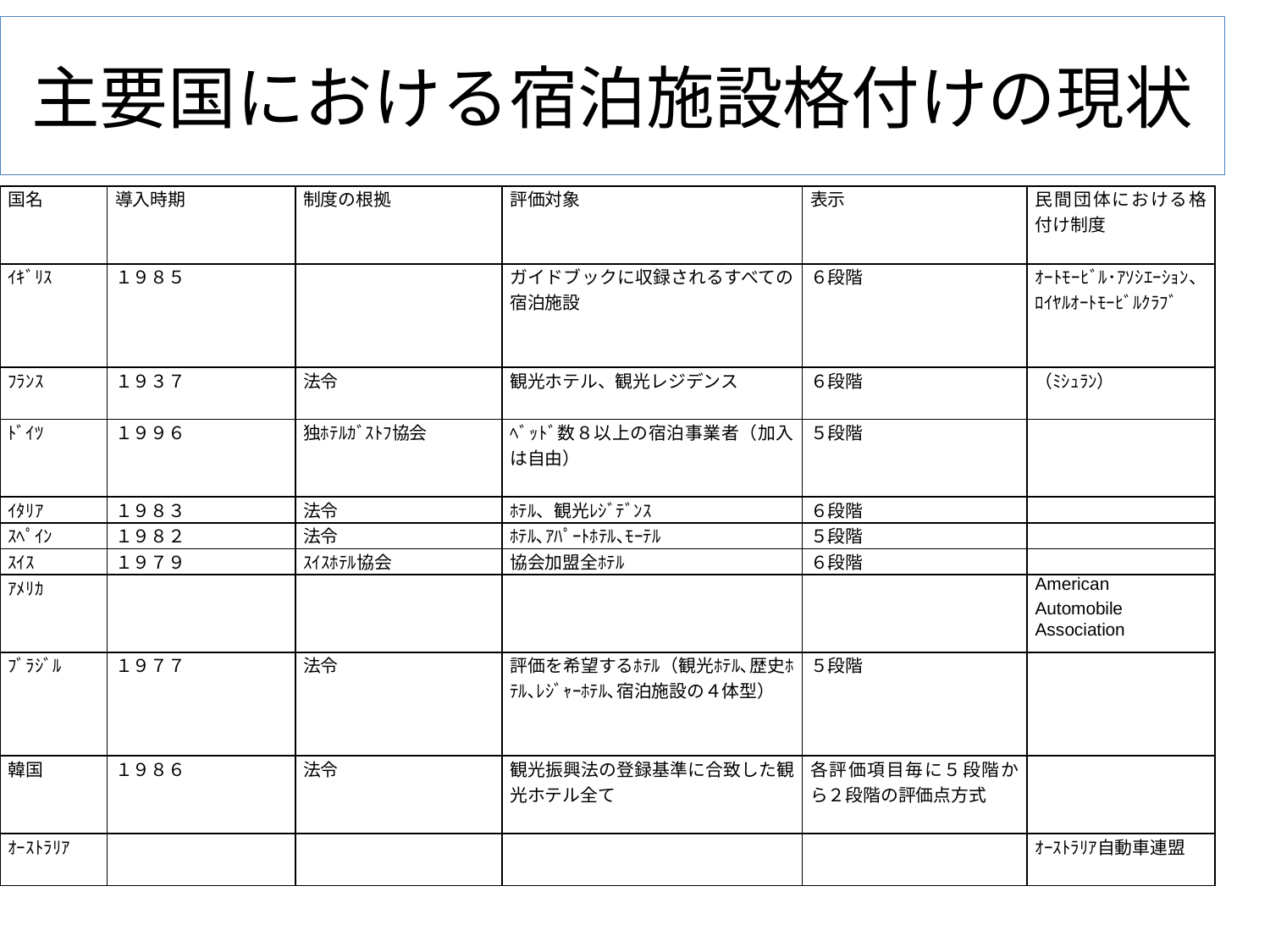

# 主要国における宿泊施設格付けの現状
| 国名 | 導入時期 | 制度の根拠 | 評価対象 | 表示 | 民間団体における格付け制度 |
| --- | --- | --- | --- | --- | --- |
| ｲｷﾞﾘｽ | １９８５ |  | ガイドブックに収録されるすべての宿泊施設 | ６段階 | ｵｰﾄﾓｰﾋﾞﾙ･ｱｿｼｴｰｼｮﾝ、ﾛｲﾔﾙｵｰﾄﾓｰﾋﾞﾙｸﾗﾌﾞ |
| ﾌﾗﾝｽ | １９３７ | 法令 | 観光ホテル、観光レジデンス | ６段階 | （ﾐｼｭﾗﾝ） |
| ﾄﾞｲﾂ | １９９６ | 独ﾎﾃﾙｶﾞｽﾄﾌ協会 | ﾍﾞｯﾄﾞ数８以上の宿泊事業者（加入は自由） | ５段階 |  |
| ｲﾀﾘｱ | １９８３ | 法令 | ﾎﾃﾙ、観光ﾚｼﾞﾃﾞﾝｽ | ６段階 |  |
| ｽﾍﾟｲﾝ | １９８２ | 法令 | ﾎﾃﾙ､ｱﾊﾟｰﾄﾎﾃﾙ､ﾓｰﾃﾙ | ５段階 |  |
| ｽｲｽ | １９７９ | ｽｲｽﾎﾃﾙ協会 | 協会加盟全ﾎﾃﾙ | ６段階 |  |
| ｱﾒﾘｶ |  |  |  |  | American Automobile　Association |
| ﾌﾞﾗｼﾞﾙ | １９７７ | 法令 | 評価を希望するﾎﾃﾙ（観光ﾎﾃﾙ､歴史ﾎﾃﾙ､ﾚｼﾞｬｰﾎﾃﾙ､宿泊施設の４体型） | ５段階 |  |
| 韓国 | １９８６ | 法令 | 観光振興法の登録基準に合致した観光ホテル全て | 各評価項目毎に５段階から２段階の評価点方式 |  |
| ｵｰｽﾄﾗﾘｱ |  |  |  |  | ｵｰｽﾄﾗﾘｱ自動車連盟 |